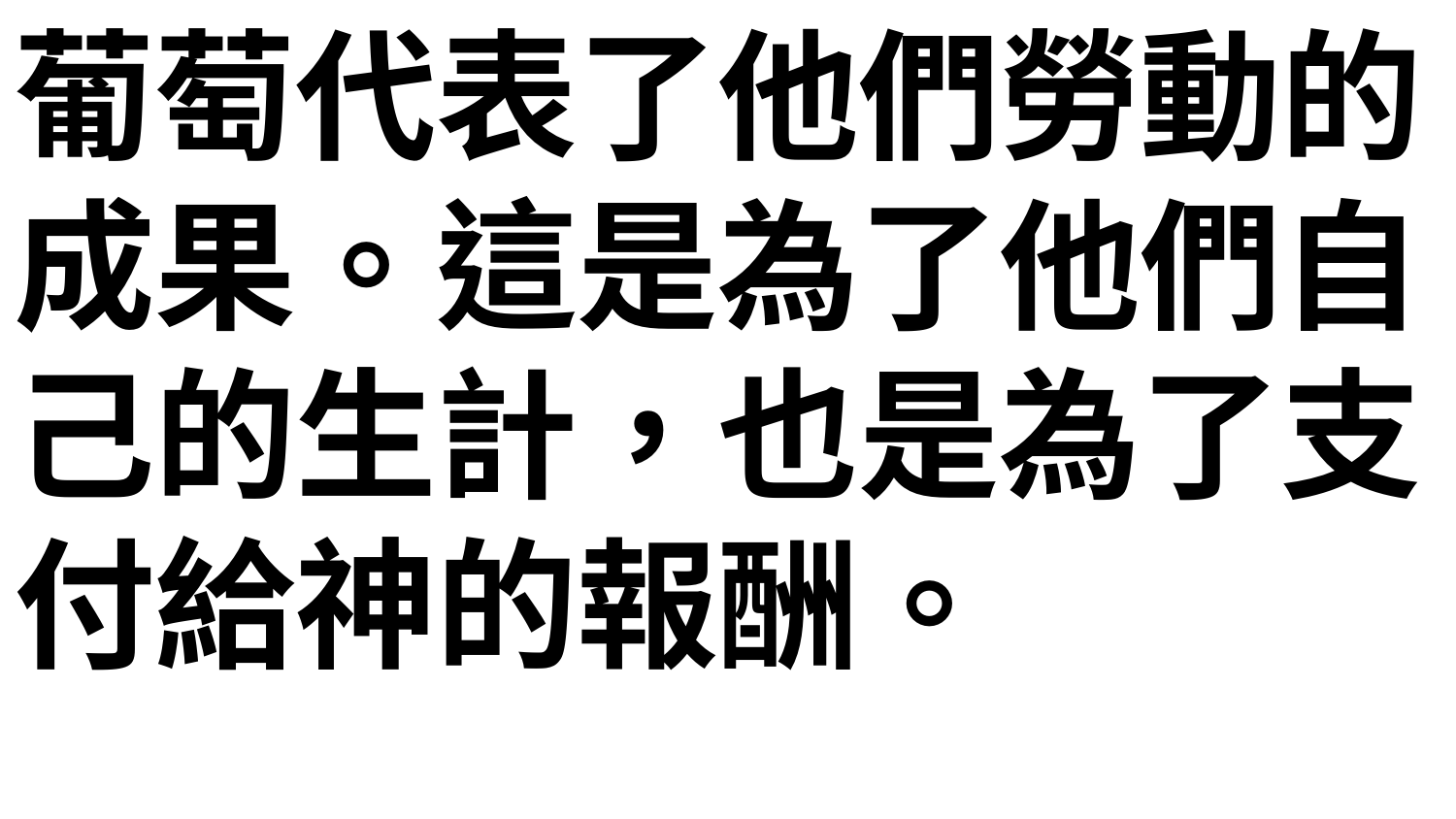

葡萄代表了他們勞動的成果。這是為了他們自己的生計，也是為了支付給神的報酬。